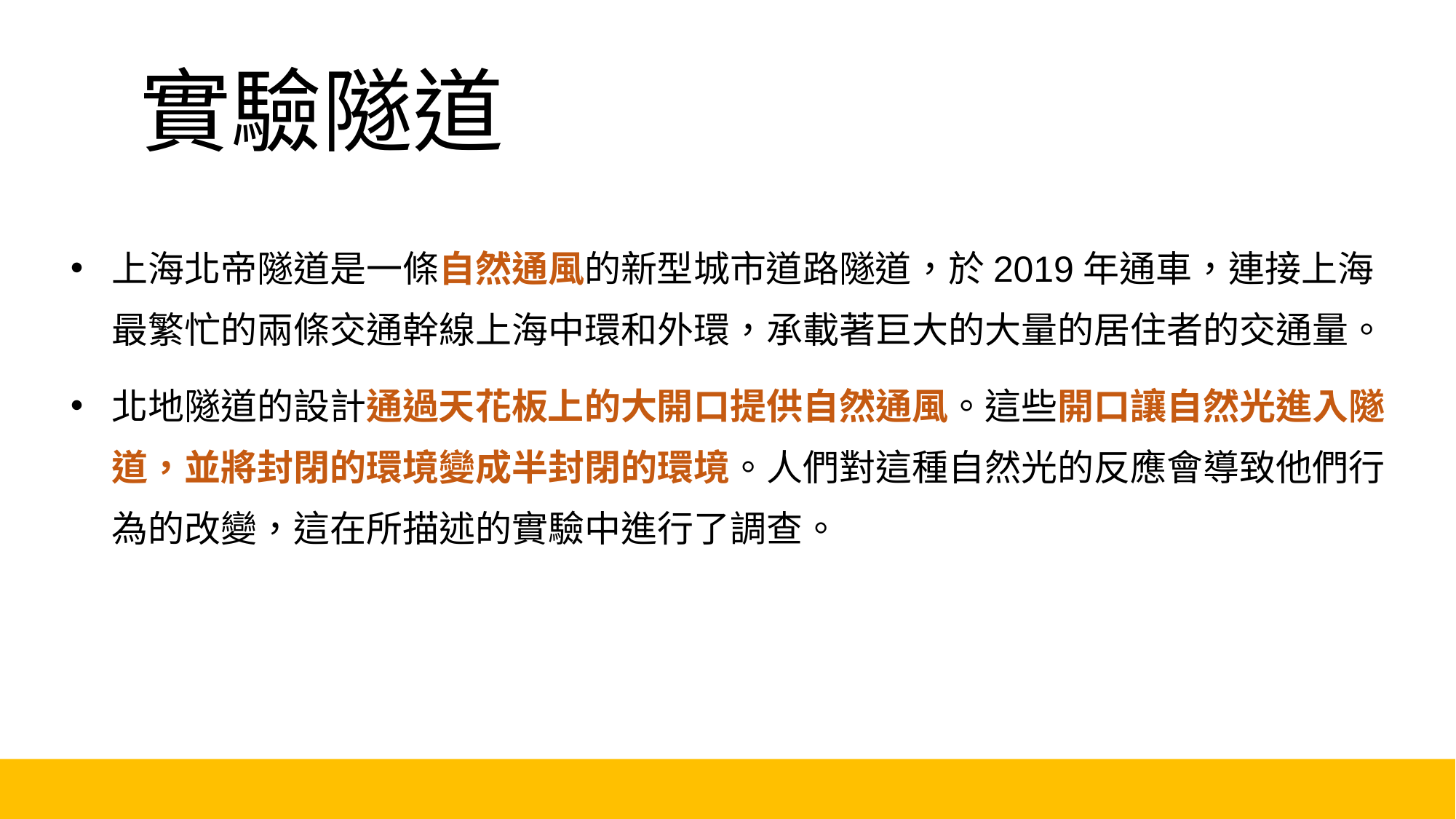

# 實驗隧道
上海北帝隧道是一條自然通風的新型城市道路隧道，於2019年通車，連接上海最繁忙的兩條交通幹線上海中環和外環，承載著巨大的大量的居住者的交通量。
北地隧道的設計通過天花板上的大開口提供自然通風。這些開口讓自然光進入隧道，並將封閉的環境變成半封閉的環境。人們對這種自然光的反應會導致他們行為的改變，這在所描述的實驗中進行了調查。

7